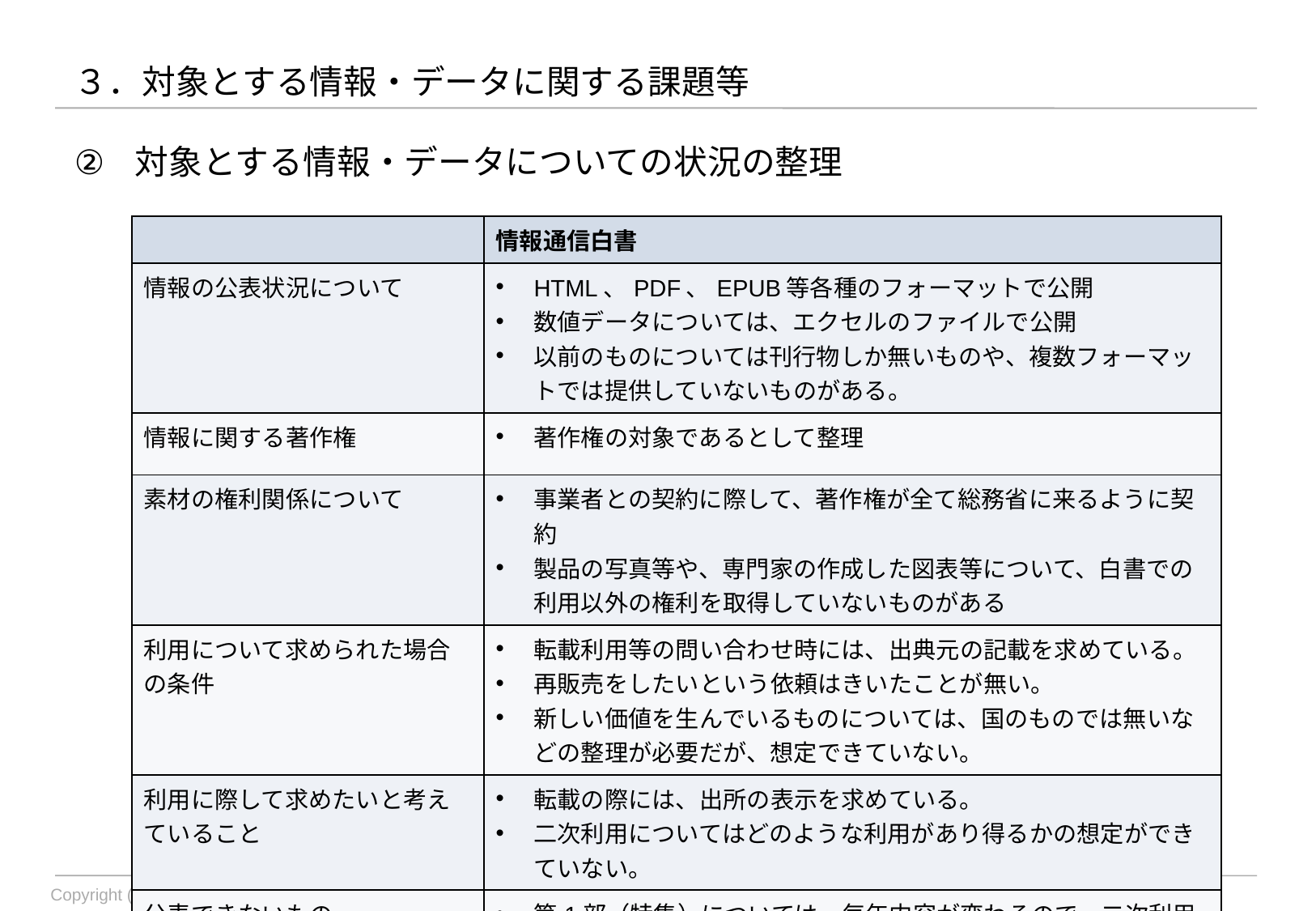

# ３．対象とする情報・データに関する課題等

対象とする情報・データについての状況の整理

|  | 情報通信白書 |
| --- | --- |
| 情報の公表状況について | HTML、PDF、EPUB等各種のフォーマットで公開 数値データについては、エクセルのファイルで公開 以前のものについては刊行物しか無いものや、複数フォーマットでは提供していないものがある。 |
| 情報に関する著作権 | 著作権の対象であるとして整理 |
| 素材の権利関係について | 事業者との契約に際して、著作権が全て総務省に来るように契約 製品の写真等や、専門家の作成した図表等について、白書での利用以外の権利を取得していないものがある |
| 利用について求められた場合の条件 | 転載利用等の問い合わせ時には、出典元の記載を求めている。 再販売をしたいという依頼はきいたことが無い。 新しい価値を生んでいるものについては、国のものでは無いなどの整理が必要だが、想定できていない。 |
| 利用に際して求めたいと考えていること | 転載の際には、出所の表示を求めている。 二次利用についてはどのような利用があり得るかの想定ができていない。 |
| 公表できないもの | 第1部（特集）については、毎年内容が変わるので、二次利用等に関する考え方は、毎年、その内容に応じて整理する必要があるかもしれない。 |
15
Copyright (C) 2012, Open Data Promotion Consortium